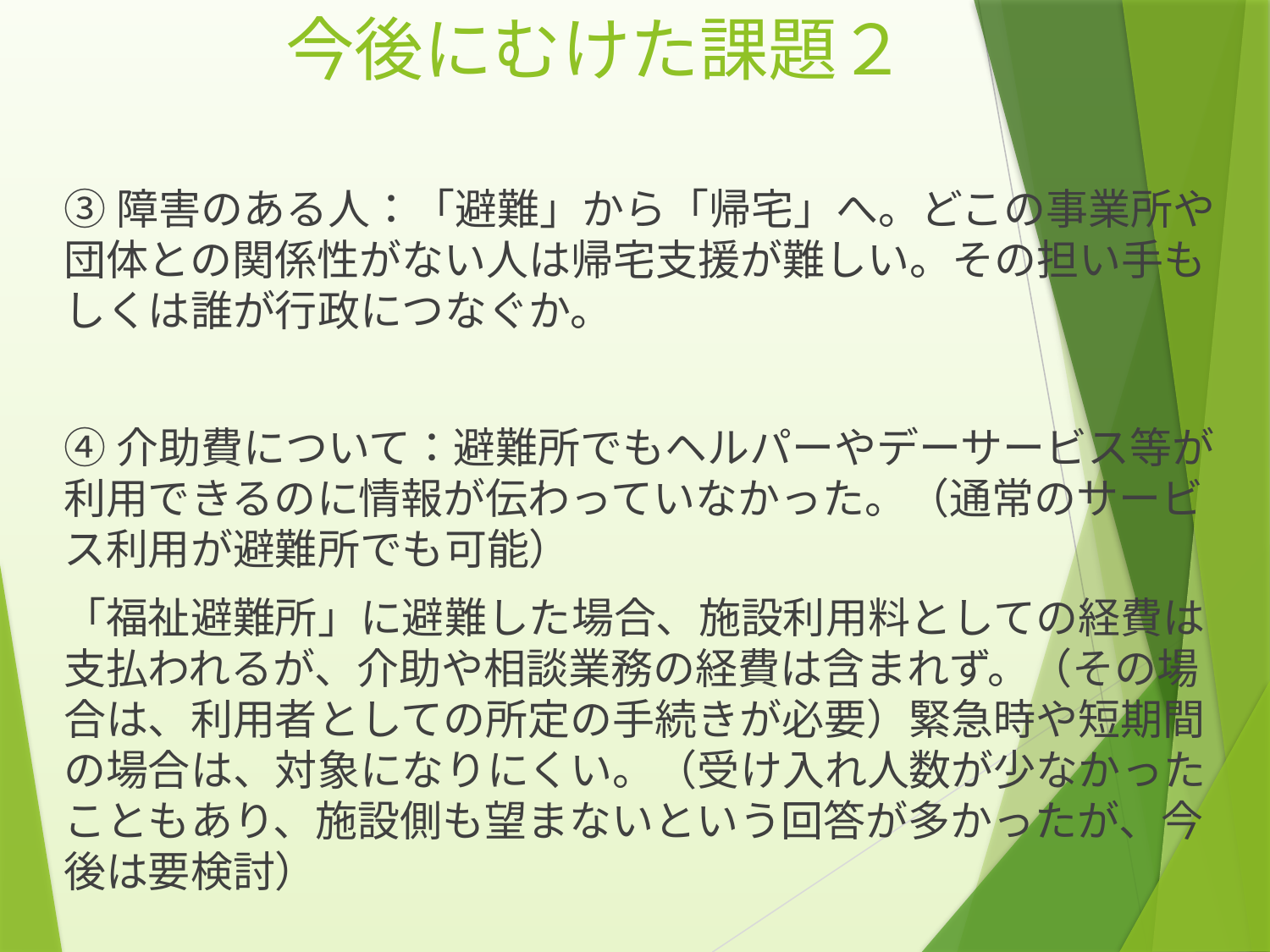

# 今後にむけた課題２
③障害のある人：「避難」から「帰宅」へ。どこの事業所や団体との関係性がない人は帰宅支援が難しい。その担い手もしくは誰が行政につなぐか。

④介助費について：避難所でもヘルパーやデーサービス等が利用できるのに情報が伝わっていなかった。（通常のサービス利用が避難所でも可能）
「福祉避難所」に避難した場合、施設利用料としての経費は支払われるが、介助や相談業務の経費は含まれず。（その場合は、利用者としての所定の手続きが必要）緊急時や短期間の場合は、対象になりにくい。（受け入れ人数が少なかったこともあり、施設側も望まないという回答が多かったが、今後は要検討）